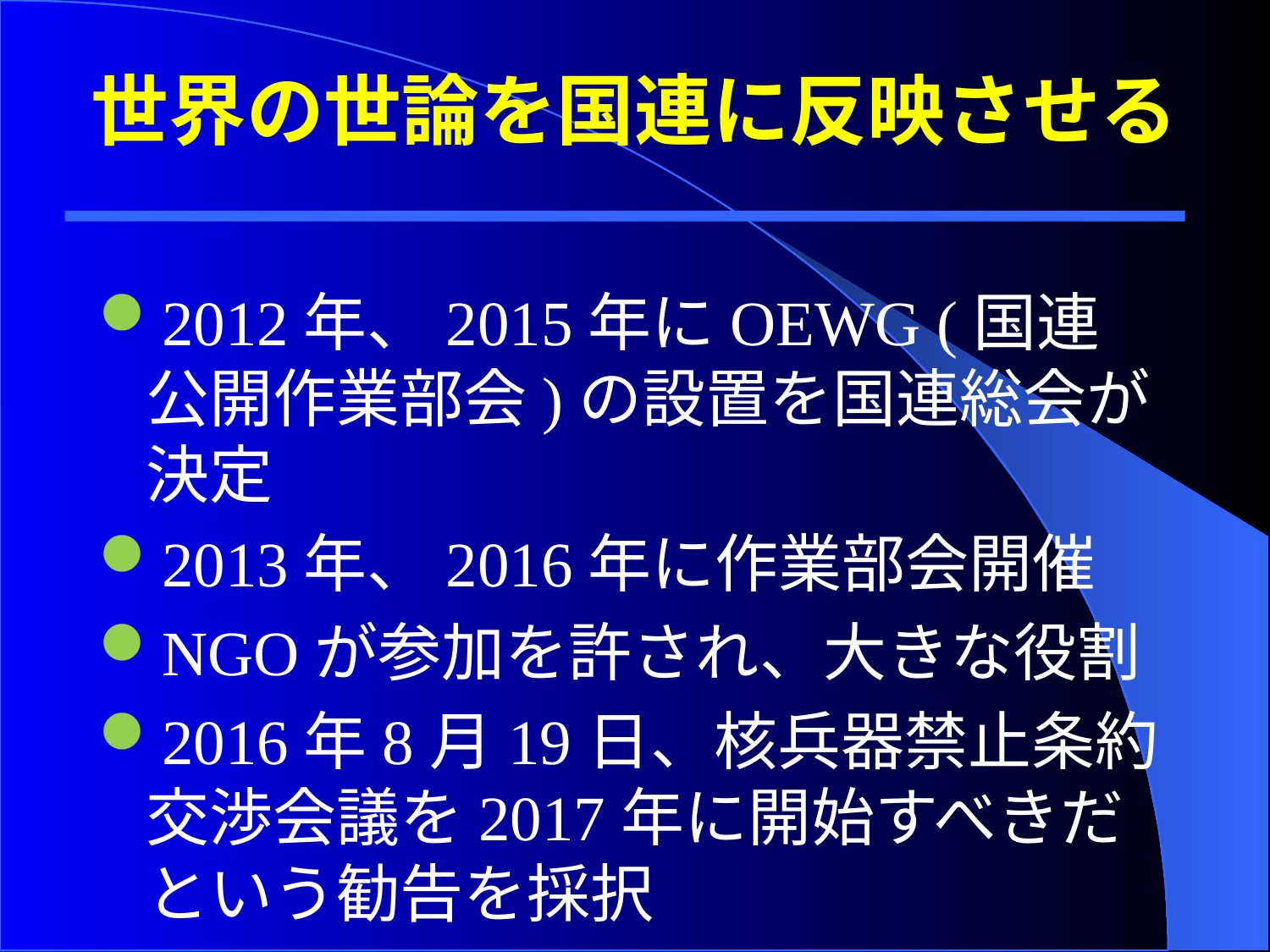

# 世界の世論を国連に反映させる

2012年、2015年にOEWG (国連公開作業部会)の設置を国連総会が決定
2013年、2016年に作業部会開催
NGOが参加を許され、大きな役割
2016年8月19日、核兵器禁止条約交渉会議を2017年に開始すべきだという勧告を採択